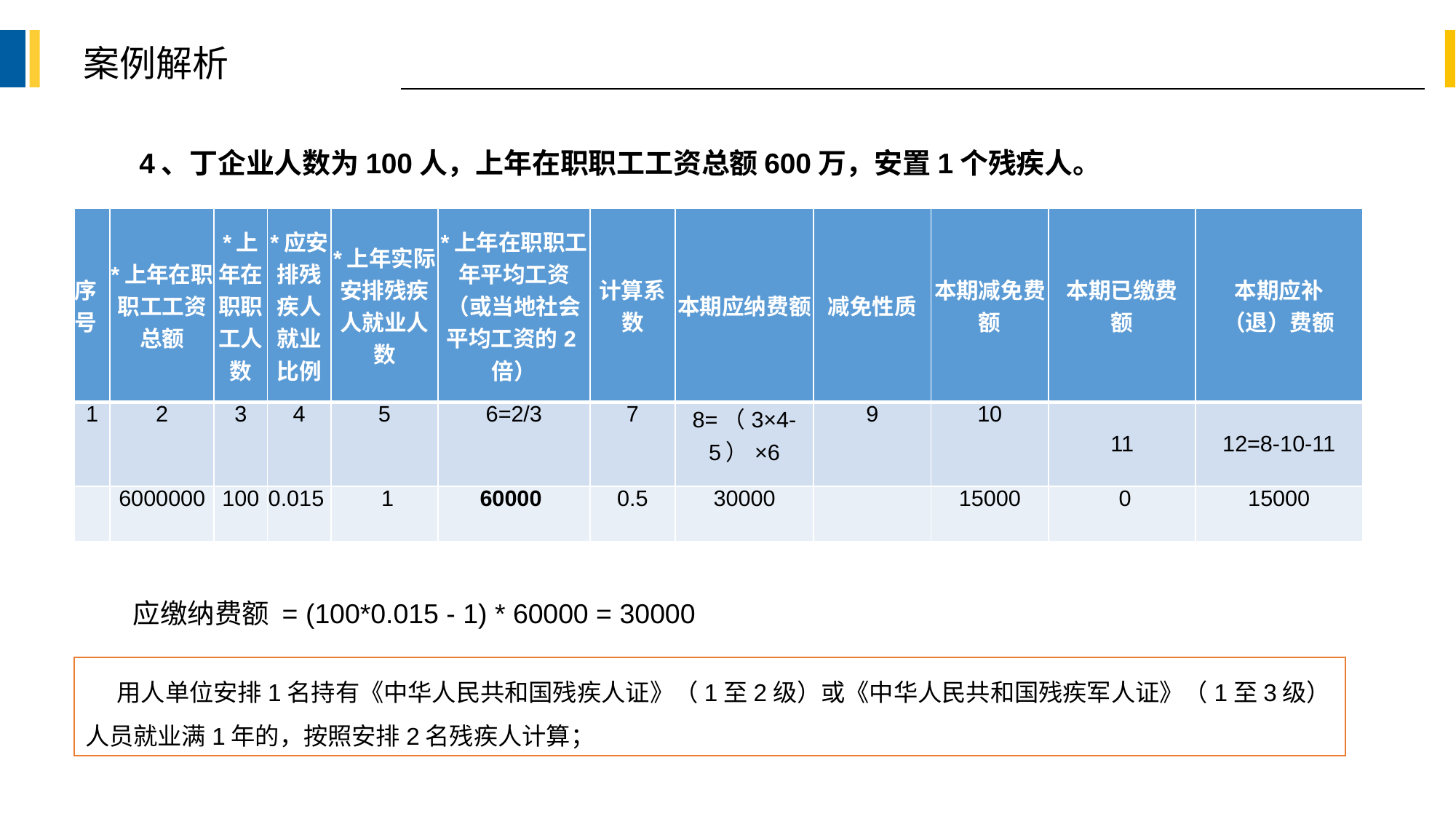

案例解析
4、丁企业人数为100人，上年在职职工工资总额600万，安置1个残疾人。
| 序号 | \*上年在职职工工资总额 | \*上年在职职工人数 | \*应安排残疾人就业比例 | \*上年实际安排残疾人就业人数 | \*上年在职职工年平均工资（或当地社会平均工资的2倍） | 计算系数 | 本期应纳费额 | 减免性质 | 本期减免费额 | 本期已缴费额 | 本期应补（退）费额 |
| --- | --- | --- | --- | --- | --- | --- | --- | --- | --- | --- | --- |
| 1 | 2 | 3 | 4 | 5 | 6=2/3 | 7 | 8=（3×4-5）×6 | 9 | 10 | 11 | 12=8-10-11 |
|  | 6000000 | 100 | 0.015 | 1 | 60000 | 0.5 | 30000 |  | 15000 | 0 | 15000 |
#
应缴纳费额 = (100*0.015 - 1) * 60000 = 30000
用人单位安排1名持有《中华人民共和国残疾人证》（1至2级）或《中华人民共和国残疾军人证》（1至3级）人员就业满1年的，按照安排2名残疾人计算；